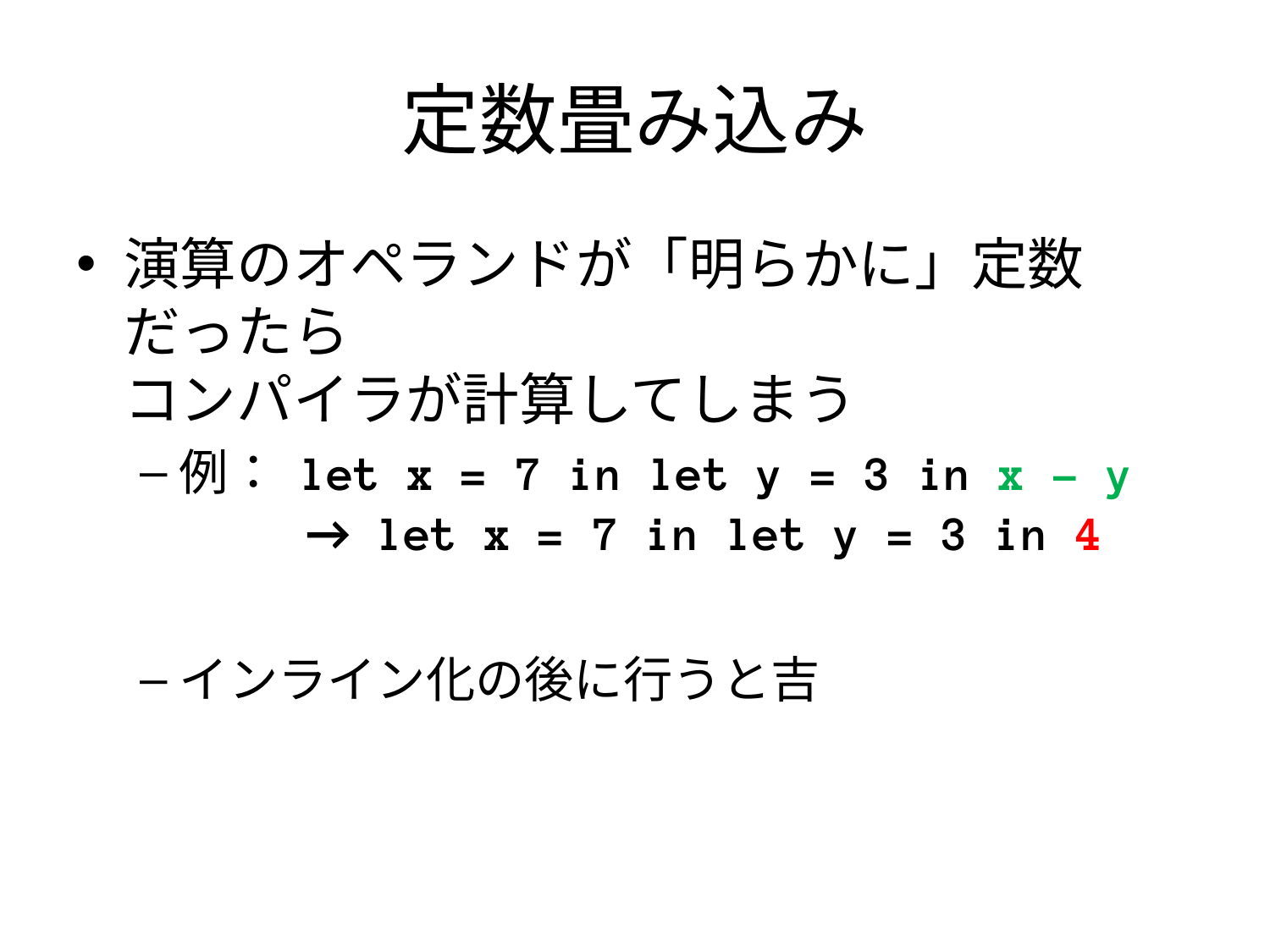

# 定数畳み込み
演算のオペランドが「明らかに」定数だったら
コンパイラが計算してしまう
例： let x = 7 in let y = 3 in x - y
	→ let x = 7 in let y = 3 in 4

インライン化の後に行うと吉